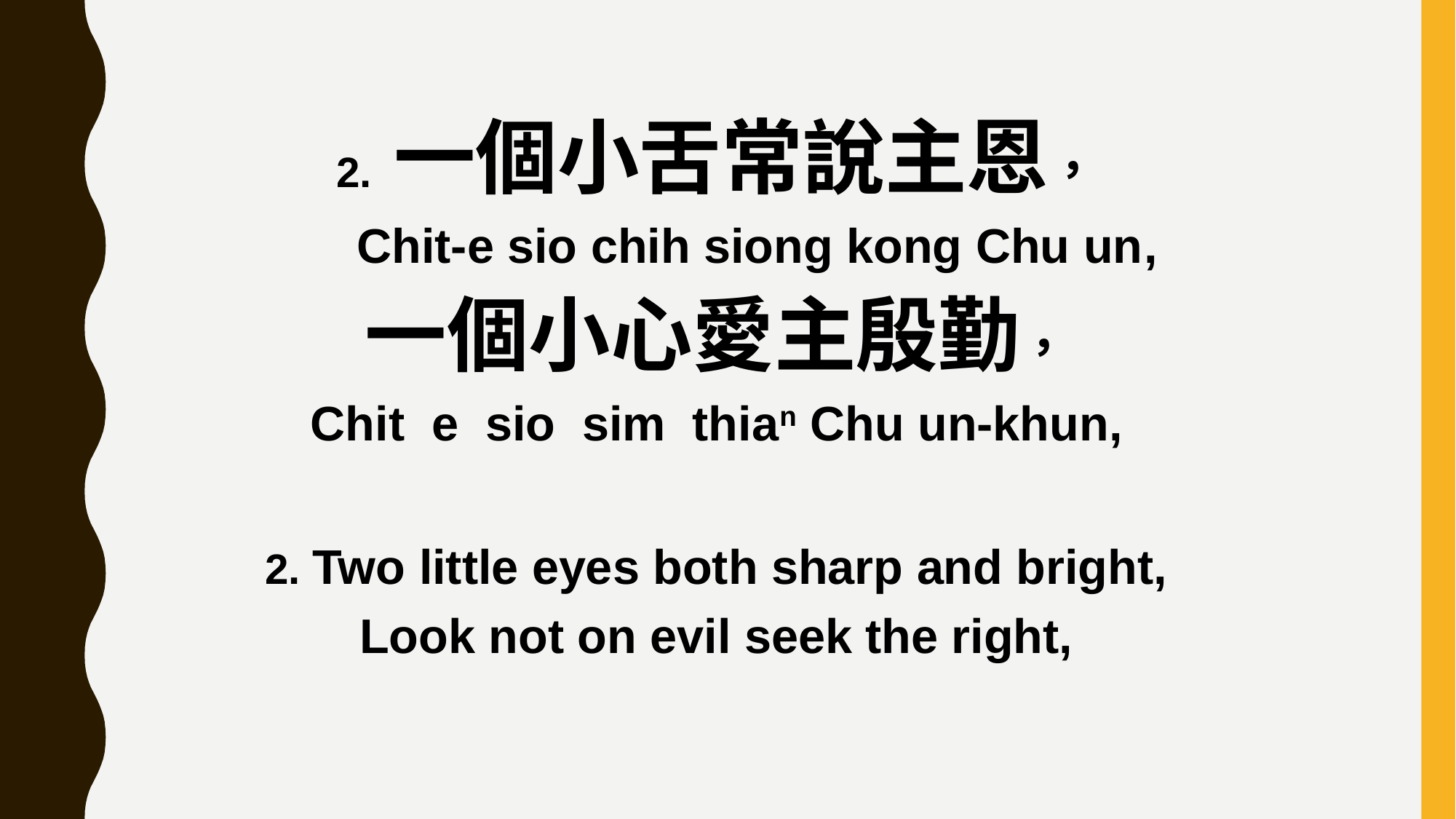

2. 一個小舌常說主恩，
      Chit-e sio chih siong kong Chu un,
一個小心愛主殷勤，
Chit  e  sio  sim  thian Chu un-khun,

2. Two little eyes both sharp and bright,
Look not on evil seek the right,